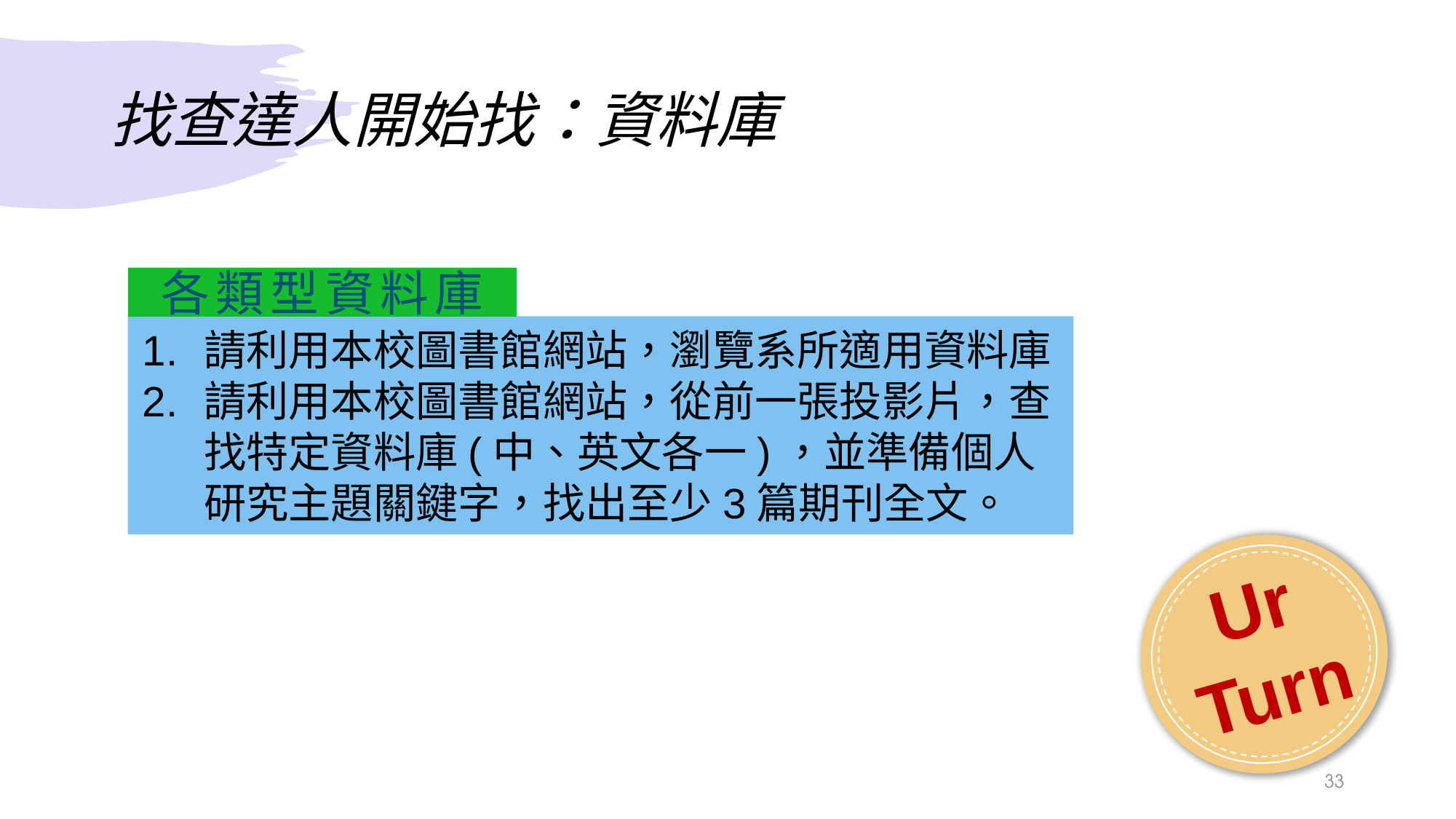

# 找查達人開始找：資料庫

各類型資料庫
請利用本校圖書館網站，瀏覽系所適用資料庫
請利用本校圖書館網站，從前一張投影片，查找特定資料庫(中、英文各一)，並準備個人研究主題關鍵字，找出至少3篇期刊全文。

Ur
Turn
33